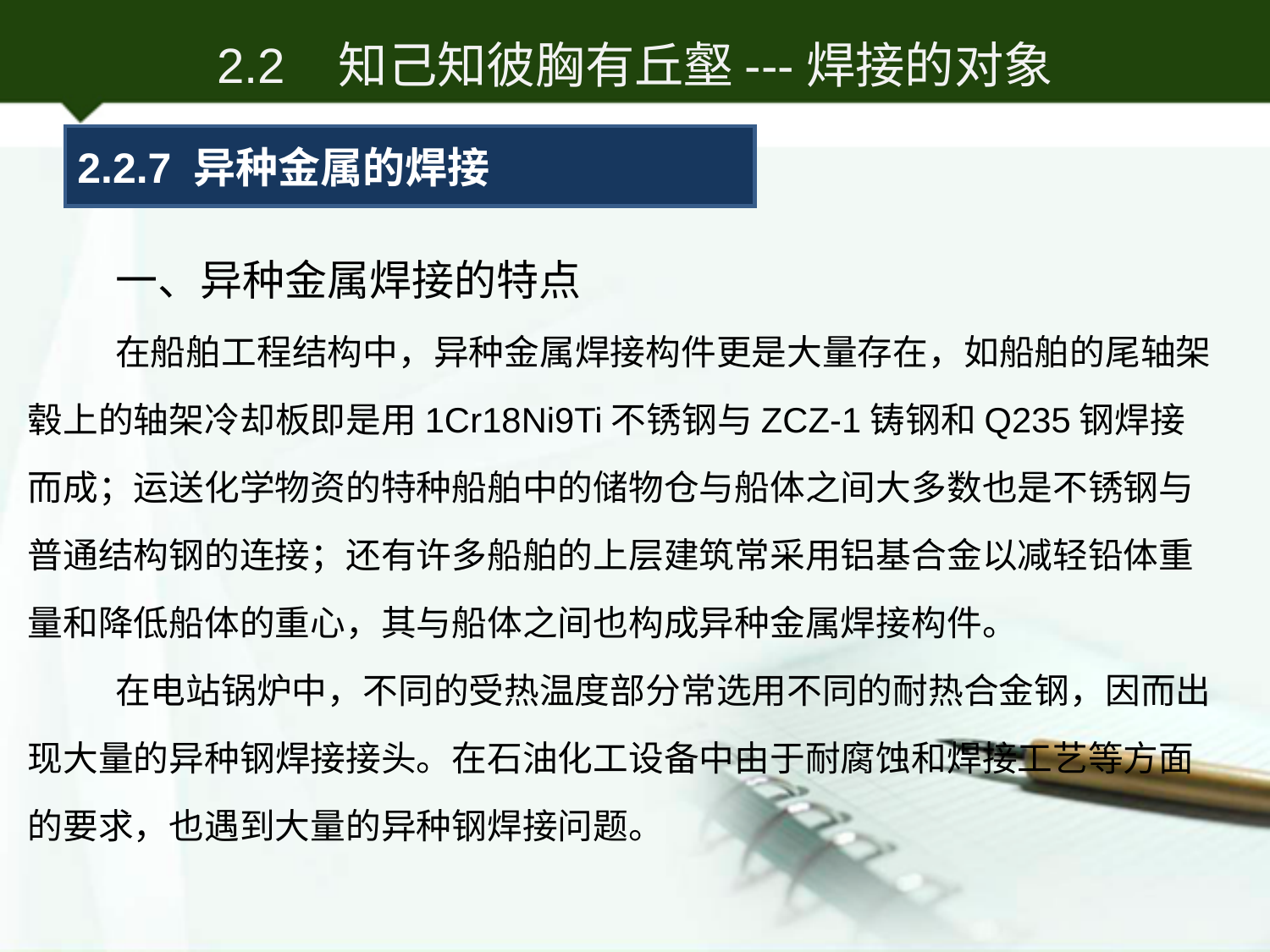

2.2   知己知彼胸有丘壑---焊接的对象
2.2.7 异种金属的焊接
一、异种金属焊接的特点
在船舶工程结构中，异种金属焊接构件更是大量存在，如船舶的尾轴架毂上的轴架冷却板即是用1Cr18Ni9Ti不锈钢与ZCZ-1铸钢和Q235钢焊接而成；运送化学物资的特种船舶中的储物仓与船体之间大多数也是不锈钢与普通结构钢的连接；还有许多船舶的上层建筑常采用铝基合金以减轻铅体重量和降低船体的重心，其与船体之间也构成异种金属焊接构件。
在电站锅炉中，不同的受热温度部分常选用不同的耐热合金钢，因而出现大量的异种钢焊接接头。在石油化工设备中由于耐腐蚀和焊接工艺等方面的要求，也遇到大量的异种钢焊接问题。